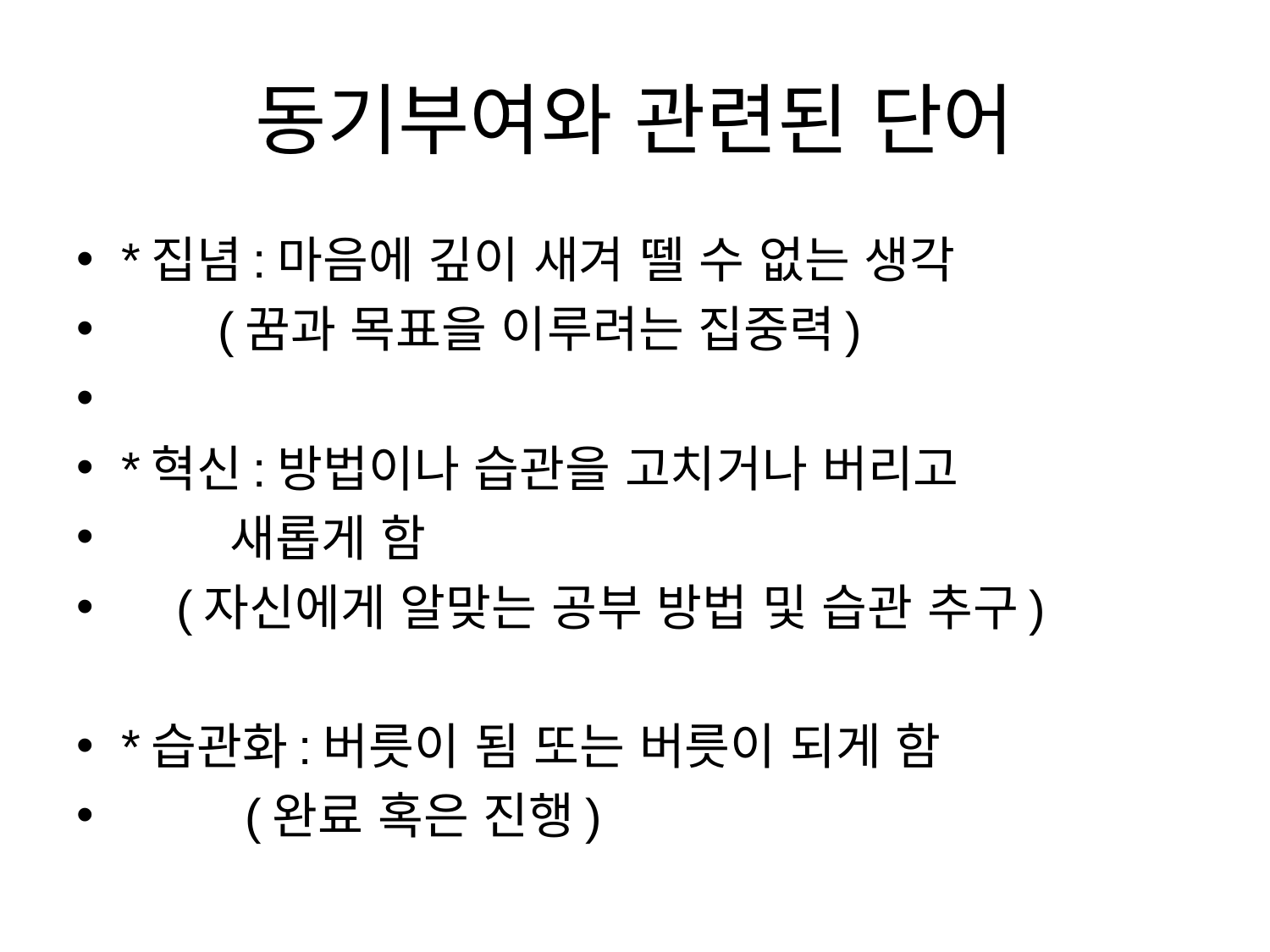

# 동기부여와 관련된 단어
*집념:마음에 깊이 새겨 뗄 수 없는 생각
       (꿈과 목표을 이루려는 집중력)

*혁신:방법이나 습관을 고치거나 버리고
       새롭게 함
    (자신에게 알맞는 공부 방법 및 습관 추구)

*습관화:버릇이 됨 또는 버릇이 되게 함
         (완료 혹은 진행)